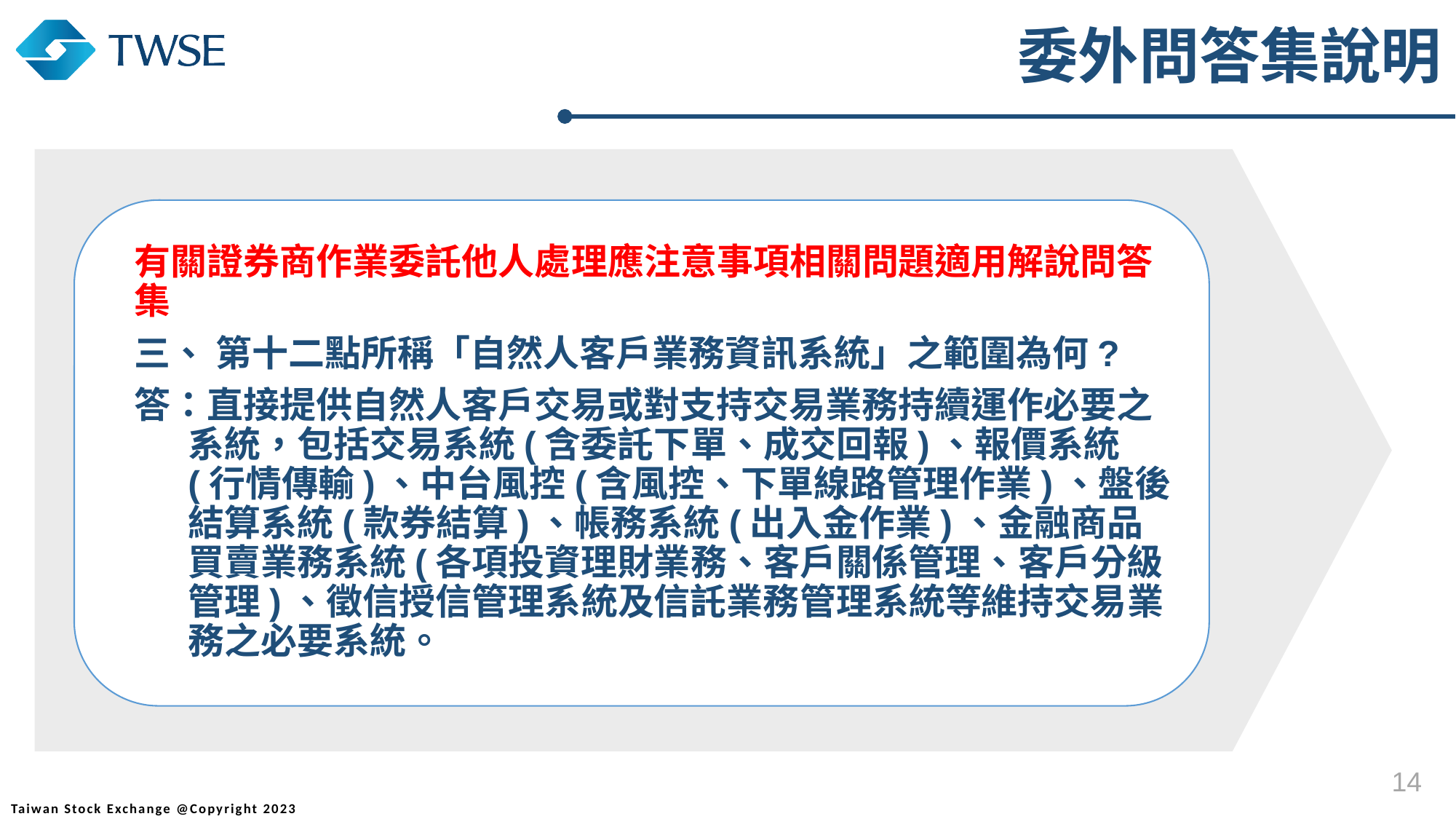

委外問答集說明

有關證券商作業委託他人處理應注意事項相關問題適用解說問答集
三、 第十二點所稱「自然人客戶業務資訊系統」之範圍為何?
答：直接提供自然人客戶交易或對支持交易業務持續運作必要之系統，包括交易系統(含委託下單、成交回報)、報價系統(行情傳輸)、中台風控(含風控、下單線路管理作業)、盤後結算系統(款券結算)、帳務系統(出入金作業)、金融商品買賣業務系統(各項投資理財業務、客戶關係管理、客戶分級管理)、徵信授信管理系統及信託業務管理系統等維持交易業務之必要系統。
14